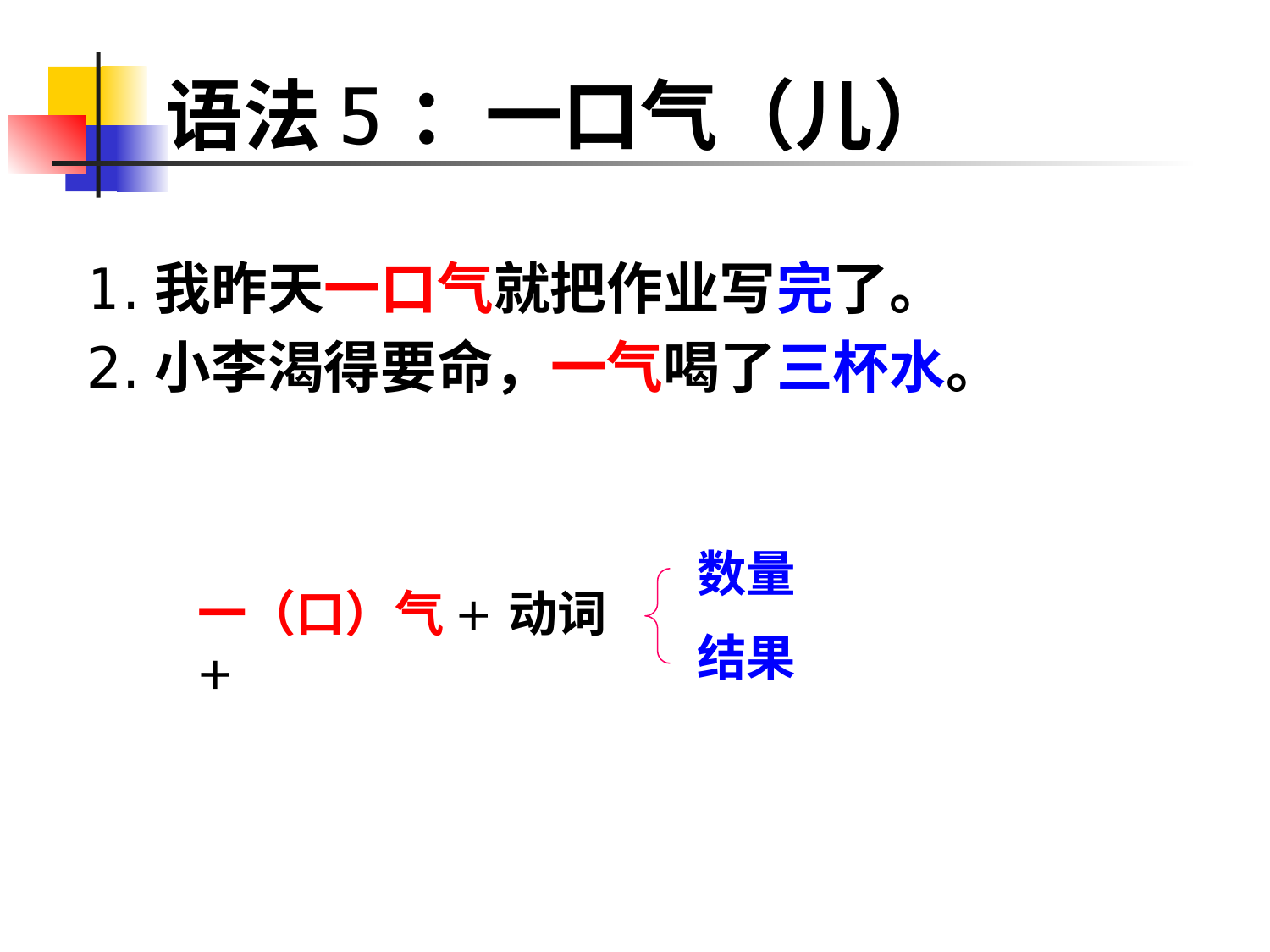

# 语法5：一口气（儿）
1.我昨天一口气就把作业写完了。
2.小李渴得要命，一气喝了三杯水。
数量
结果

一（口）气+动词+